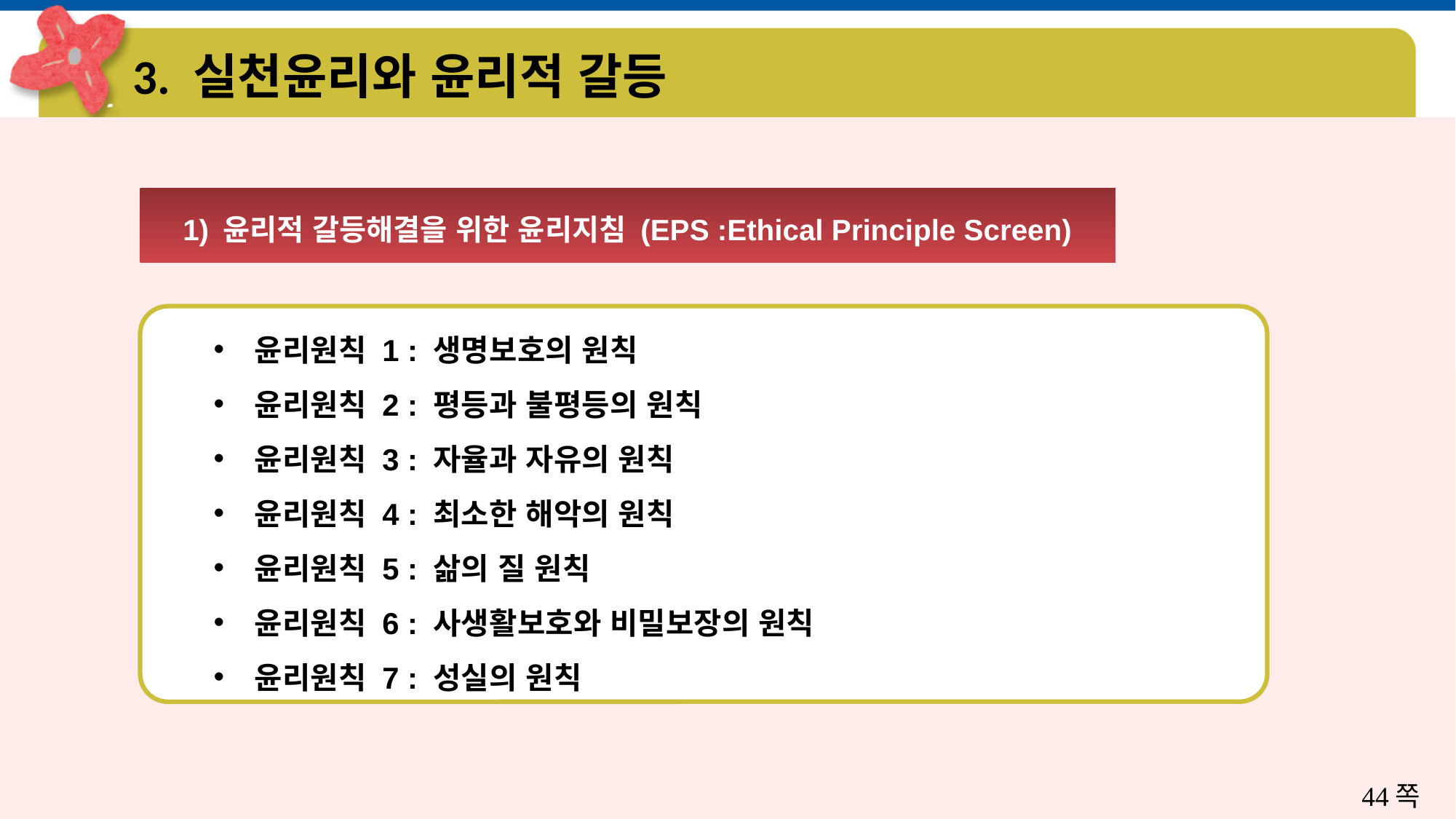

# 3. 실천윤리와 윤리적 갈등

1) 윤리적 갈등해결을 위한 윤리지침 (EPS :Ethical Principle Screen)
윤리원칙 1 : 생명보호의 원칙
윤리원칙 2 : 평등과 불평등의 원칙
윤리원칙 3 : 자율과 자유의 원칙
윤리원칙 4 : 최소한 해악의 원칙
윤리원칙 5 : 삶의 질 원칙
윤리원칙 6 : 사생활보호와 비밀보장의 원칙
윤리원칙 7 : 성실의 원칙
44쪽